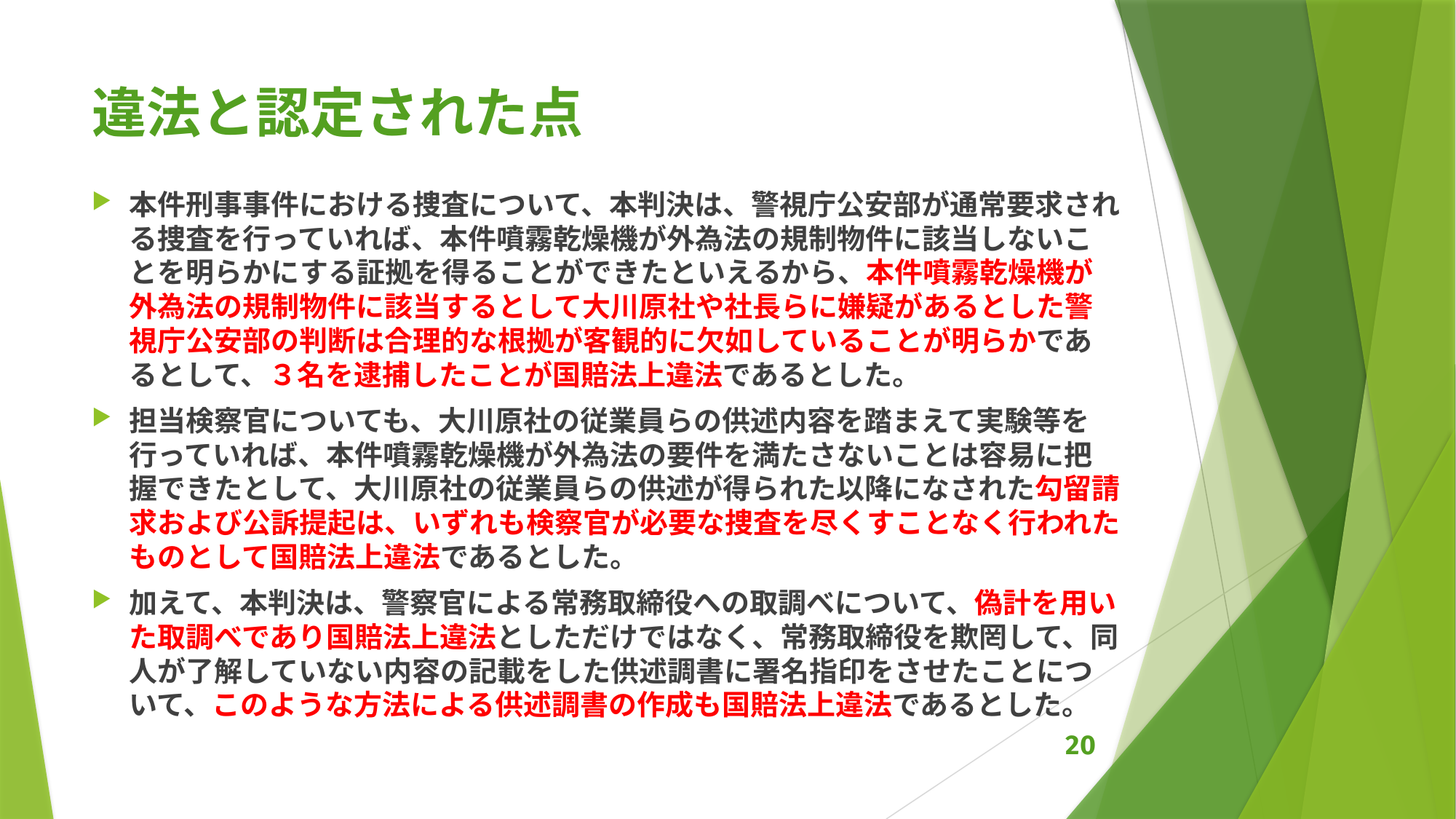

# 違法と認定された点
本件刑事事件における捜査について、本判決は、警視庁公安部が通常要求される捜査を行っていれば、本件噴霧乾燥機が外為法の規制物件に該当しないことを明らかにする証拠を得ることができたといえるから、本件噴霧乾燥機が外為法の規制物件に該当するとして大川原社や社長らに嫌疑があるとした警視庁公安部の判断は合理的な根拠が客観的に欠如していることが明らかであるとして、３名を逮捕したことが国賠法上違法であるとした。
担当検察官についても、大川原社の従業員らの供述内容を踏まえて実験等を行っていれば、本件噴霧乾燥機が外為法の要件を満たさないことは容易に把握できたとして、大川原社の従業員らの供述が得られた以降になされた勾留請求および公訴提起は、いずれも検察官が必要な捜査を尽くすことなく行われたものとして国賠法上違法であるとした。
加えて、本判決は、警察官による常務取締役への取調べについて、偽計を用いた取調べであり国賠法上違法としただけではなく、常務取締役を欺罔して、同人が了解していない内容の記載をした供述調書に署名指印をさせたことについて、このような方法による供述調書の作成も国賠法上違法であるとした。
20